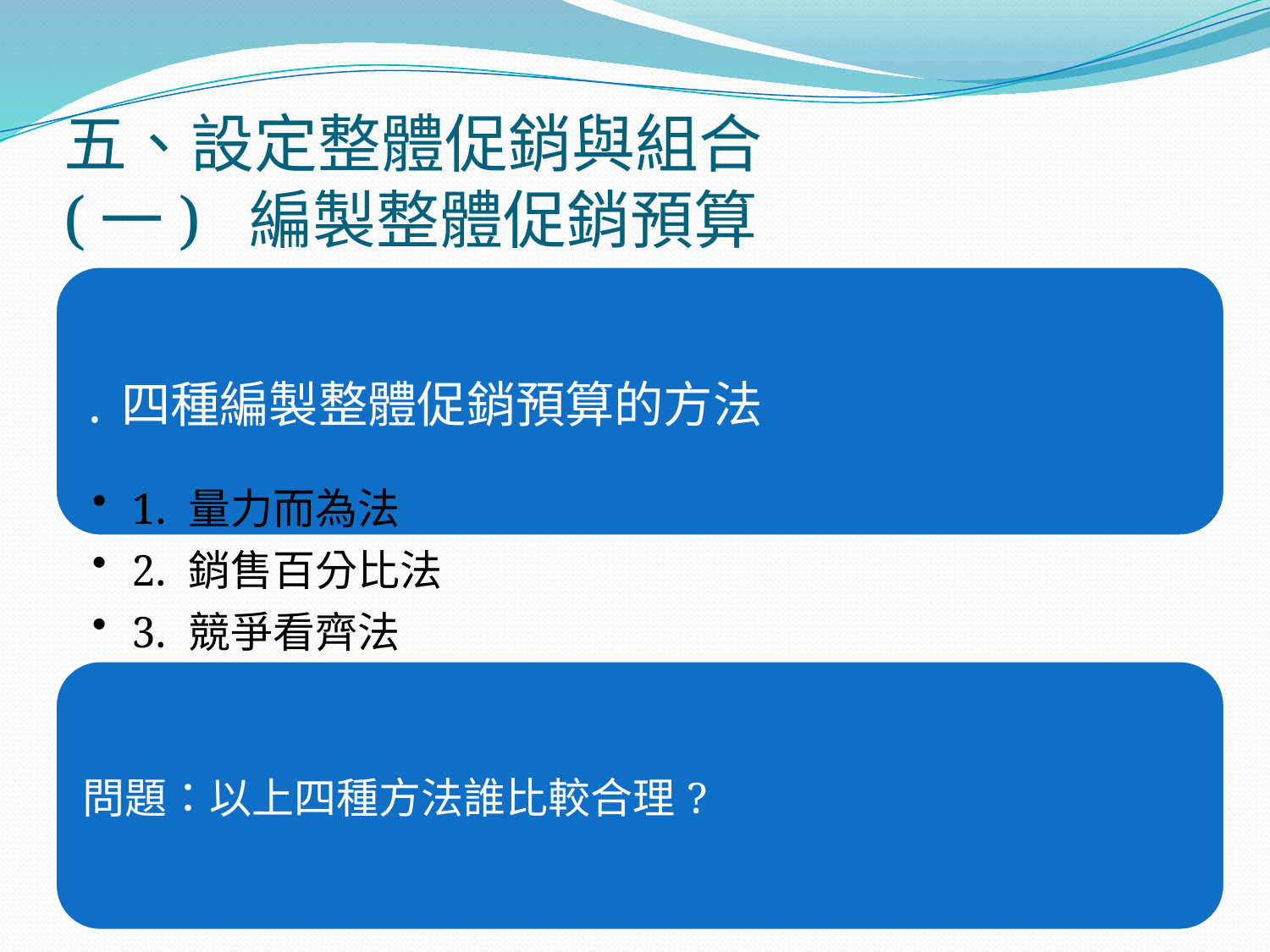

# 五、設定整體促銷與組合 (一)  編製整體促銷預算
․四種編製整體促銷預算的方法
1. 量力而為法
2. 銷售百分比法
3. 競爭看齊法
4. 目標任務法
問題：以上四種方法誰比較合理?
30